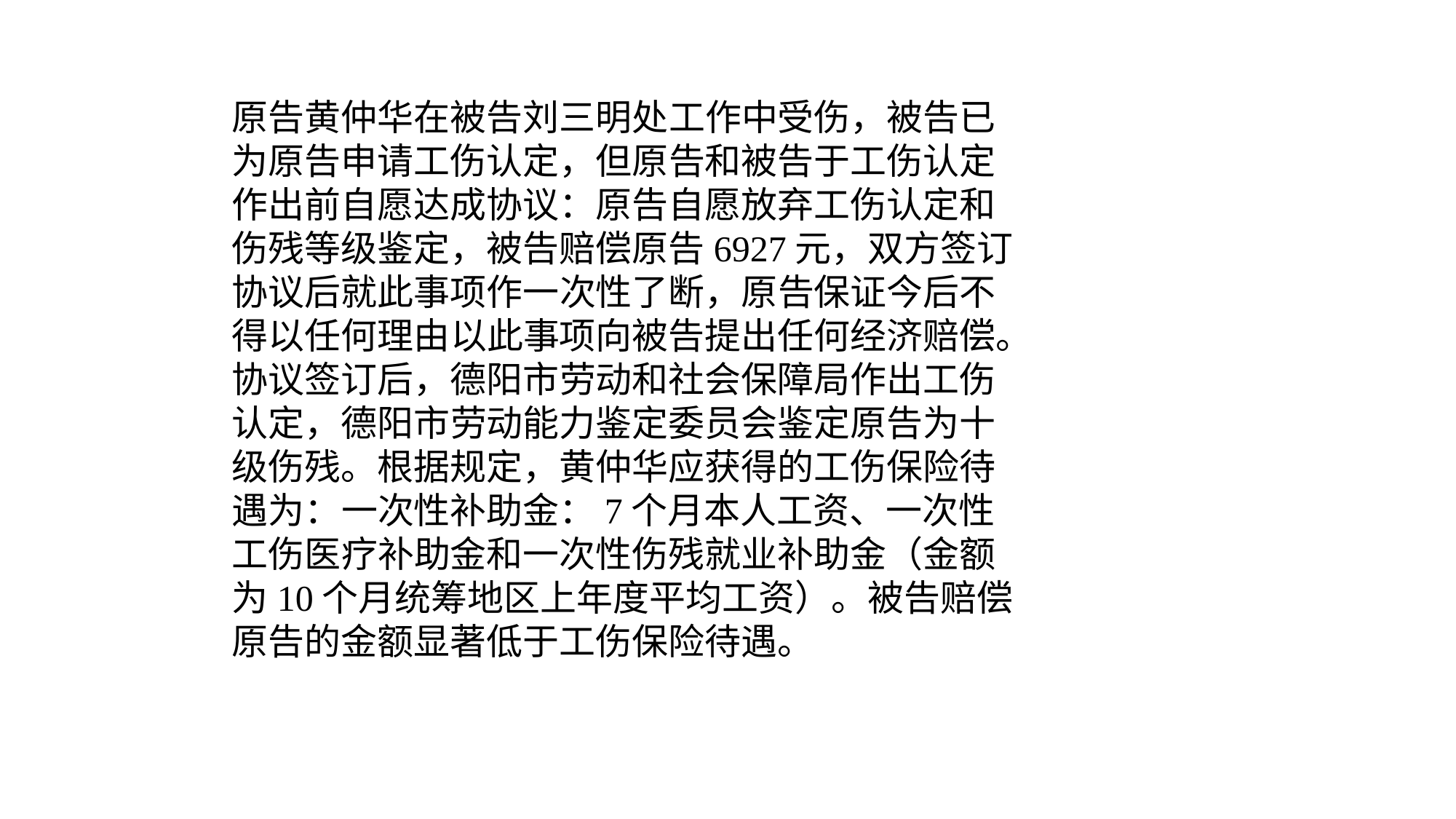

原告黄仲华在被告刘三明处工作中受伤，被告已为原告申请工伤认定，但原告和被告于工伤认定作出前自愿达成协议：原告自愿放弃工伤认定和伤残等级鉴定，被告赔偿原告6927元，双方签订协议后就此事项作一次性了断，原告保证今后不得以任何理由以此事项向被告提出任何经济赔偿。协议签订后，德阳市劳动和社会保障局作出工伤认定，德阳市劳动能力鉴定委员会鉴定原告为十级伤残。根据规定，黄仲华应获得的工伤保险待遇为：一次性补助金：7个月本人工资、一次性工伤医疗补助金和一次性伤残就业补助金（金额为10个月统筹地区上年度平均工资）。被告赔偿原告的金额显著低于工伤保险待遇。